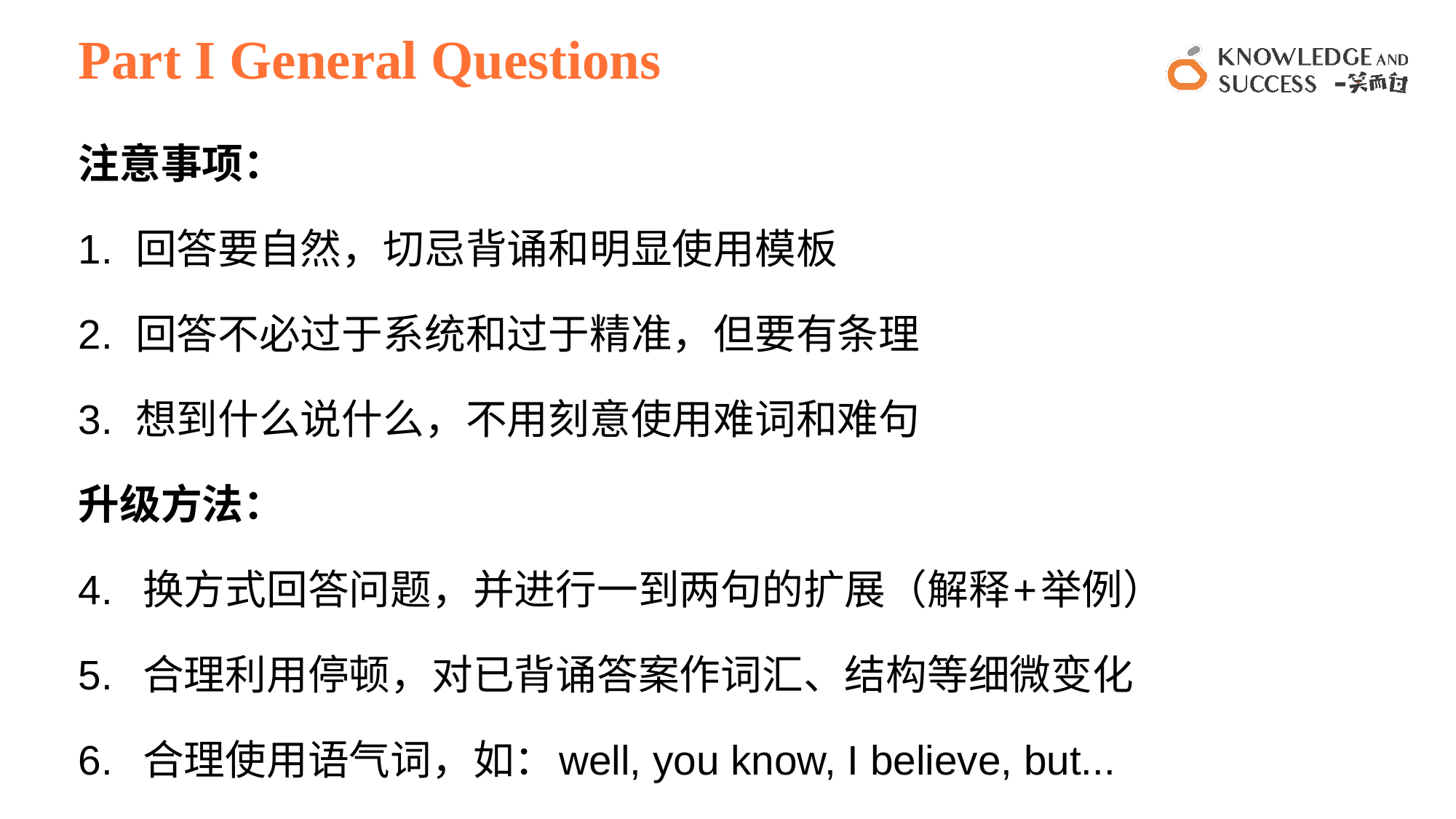

# Part I General Questions
注意事项：
回答要自然，切忌背诵和明显使用模板
回答不必过于系统和过于精准，但要有条理
想到什么说什么，不用刻意使用难词和难句
升级方法：
换方式回答问题，并进行一到两句的扩展（解释+举例）
合理利用停顿，对已背诵答案作词汇、结构等细微变化
合理使用语气词，如：well, you know, I believe, but...